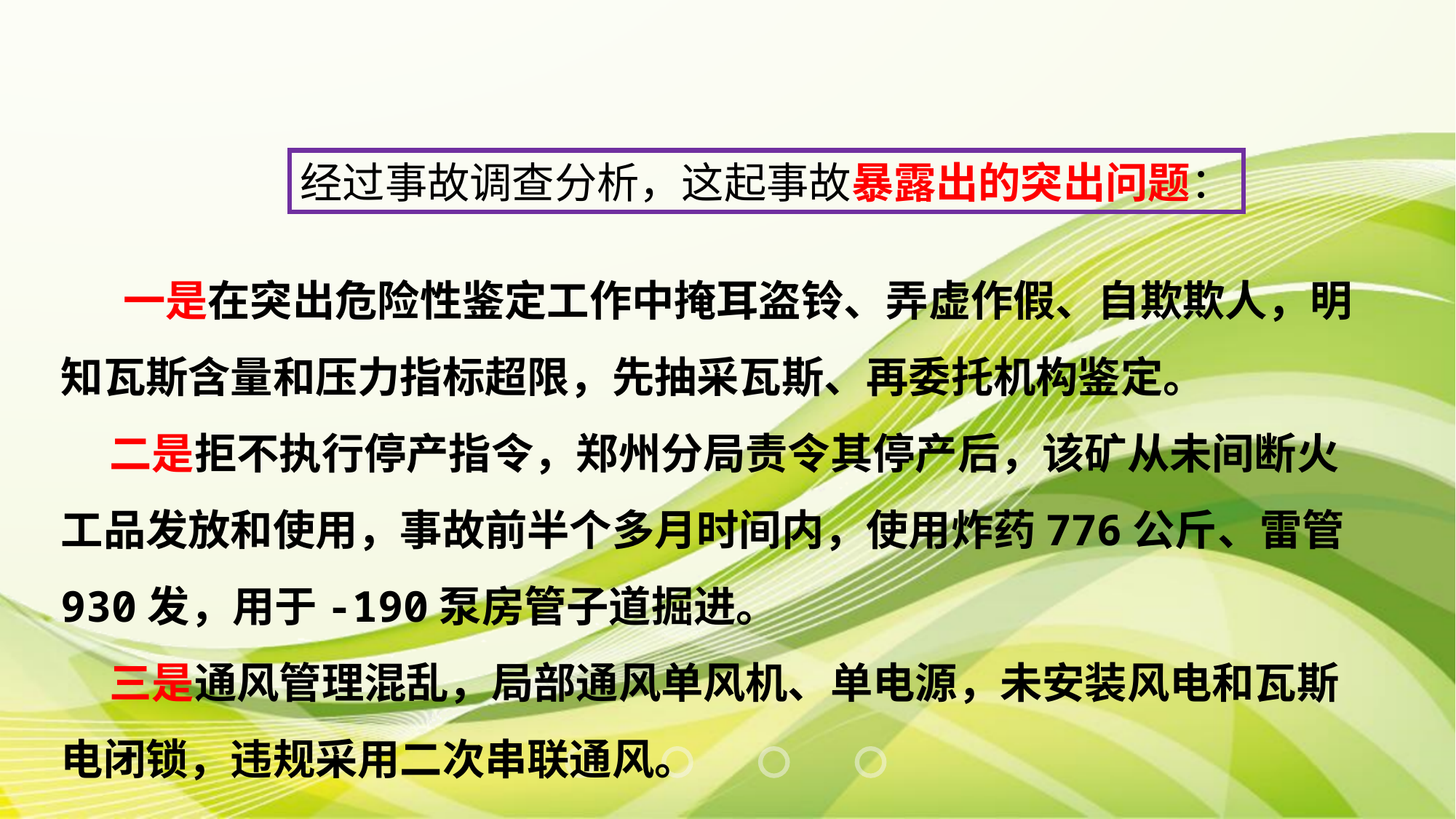

经过事故调查分析，这起事故暴露出的突出问题：
         一是在突出危险性鉴定工作中掩耳盗铃、弄虚作假、自欺欺人，明知瓦斯含量和压力指标超限，先抽采瓦斯、再委托机构鉴定。
    二是拒不执行停产指令，郑州分局责令其停产后，该矿从未间断火工品发放和使用，事故前半个多月时间内，使用炸药776公斤、雷管930发，用于-190泵房管子道掘进。
    三是通风管理混乱，局部通风单风机、单电源，未安装风电和瓦斯电闭锁，违规采用二次串联通风。